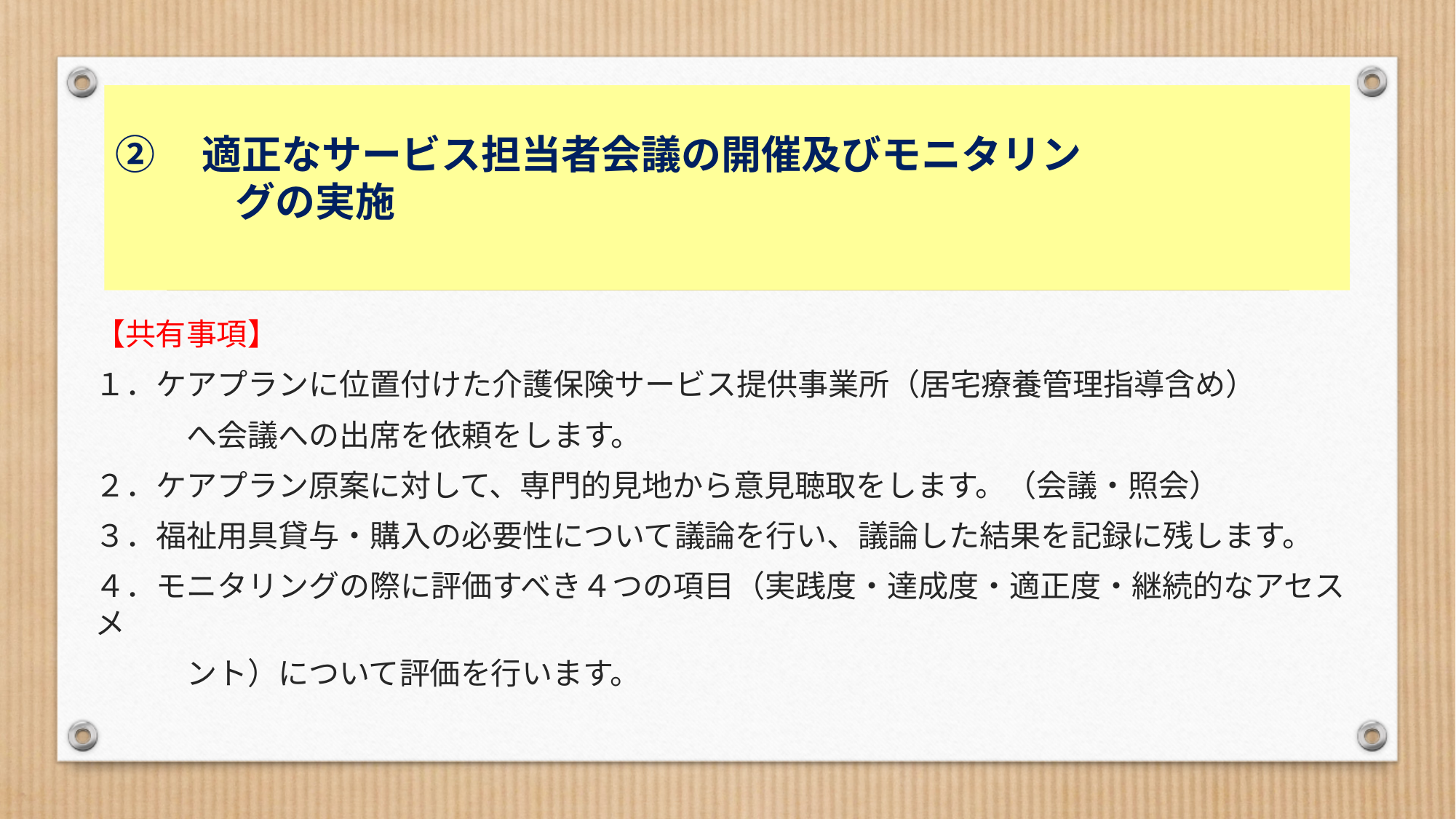

# ②　適正なサービス担当者会議の開催及びモニタリン 　　　グの実施
【共有事項】
１．ケアプランに位置付けた介護保険サービス提供事業所（居宅療養管理指導含め）
　　　へ会議への出席を依頼をします。
２．ケアプラン原案に対して、専門的見地から意見聴取をします。（会議・照会）
３．福祉用具貸与・購入の必要性について議論を行い、議論した結果を記録に残します。
４．モニタリングの際に評価すべき４つの項目（実践度・達成度・適正度・継続的なアセスメ
　　　ント）について評価を行います。